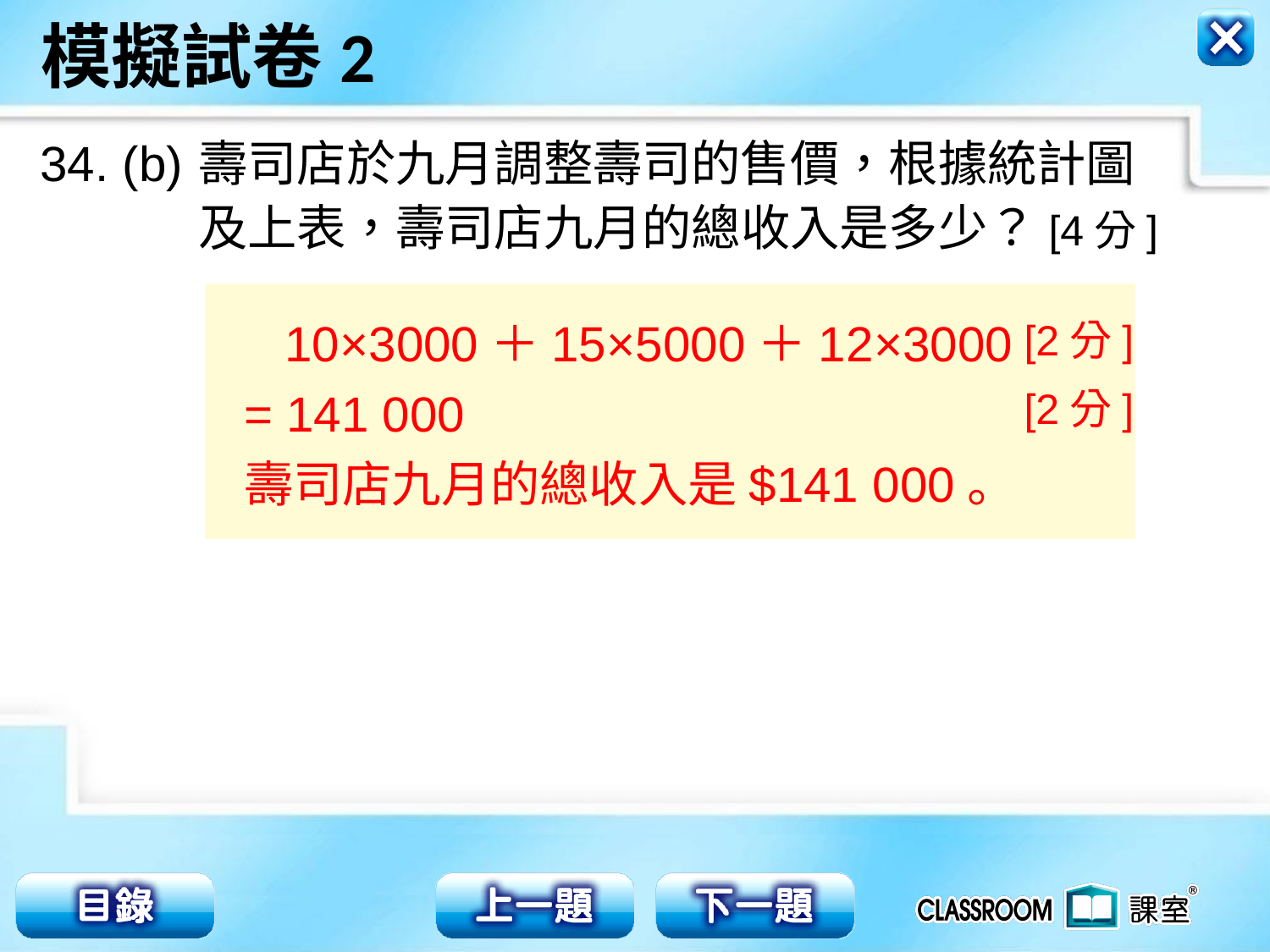

34. (b)
壽司店於九月調整壽司的售價，根據統計圖
及上表，壽司店九月的總收入是多少？[4分]

10×3000＋15×5000＋12×3000
[2分]
[2分]
= 141 000
壽司店九月的總收入是$141 000。